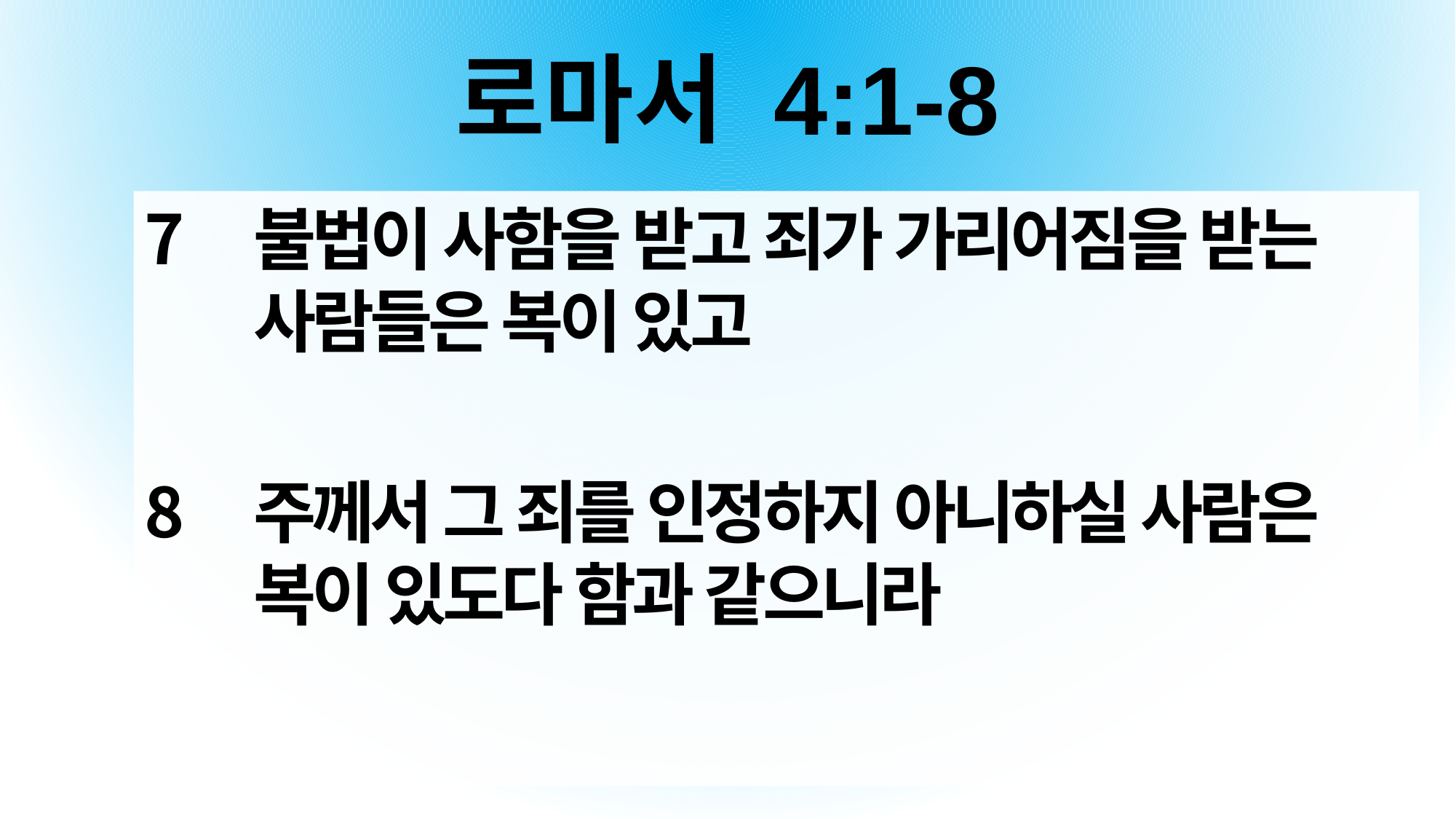

# 로마서 4:1-8
불법이 사함을 받고 죄가 가리어짐을 받는 사람들은 복이 있고

주께서 그 죄를 인정하지 아니하실 사람은 복이 있도다 함과 같으니라